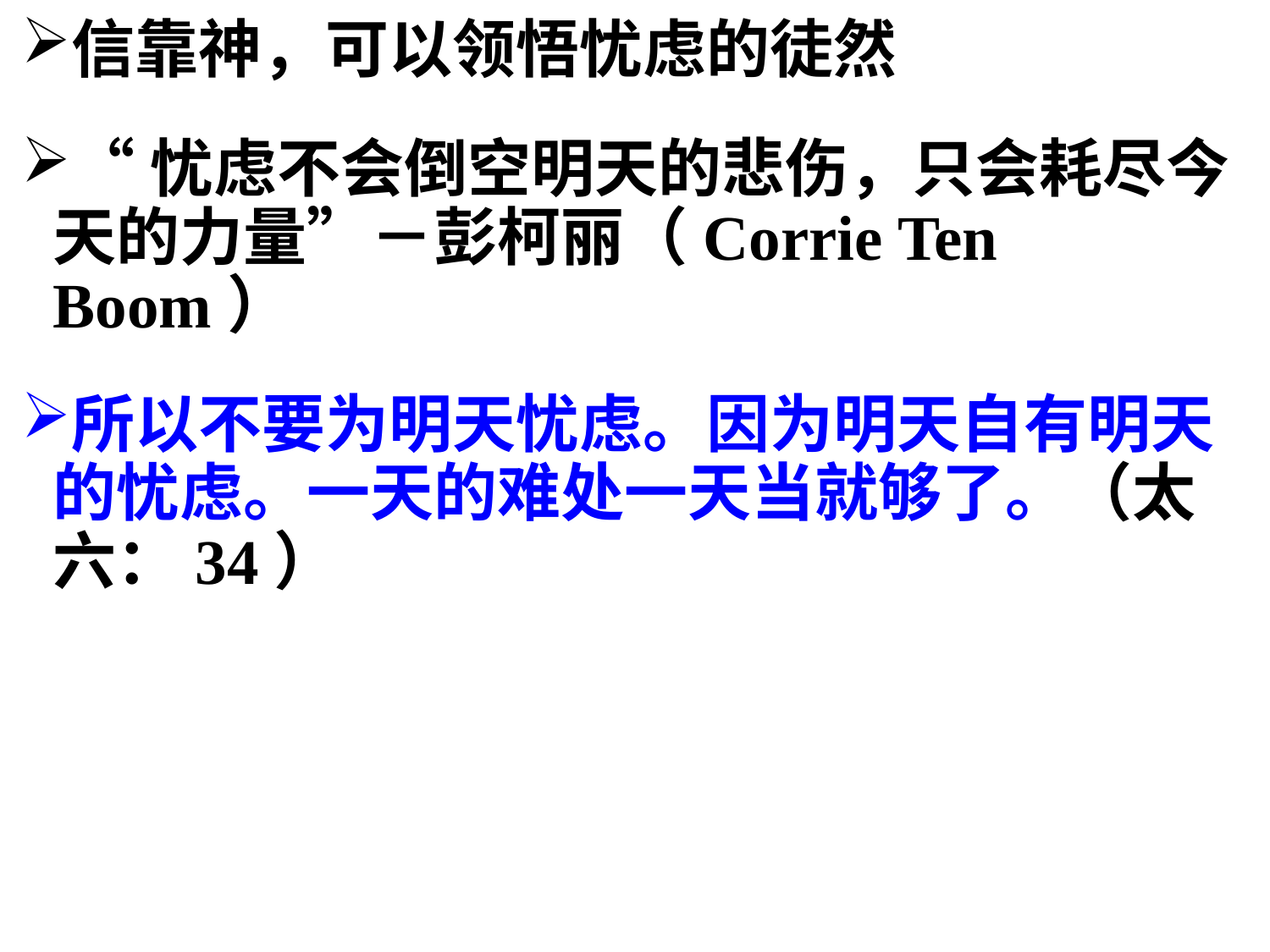

信靠神，可以领悟忧虑的徒然

“忧虑不会倒空明天的悲伤，只会耗尽今天的力量”－彭柯丽（Corrie Ten Boom）

所以不要为明天忧虑。因为明天自有明天的忧虑。一天的难处一天当就够了。（太六：34）